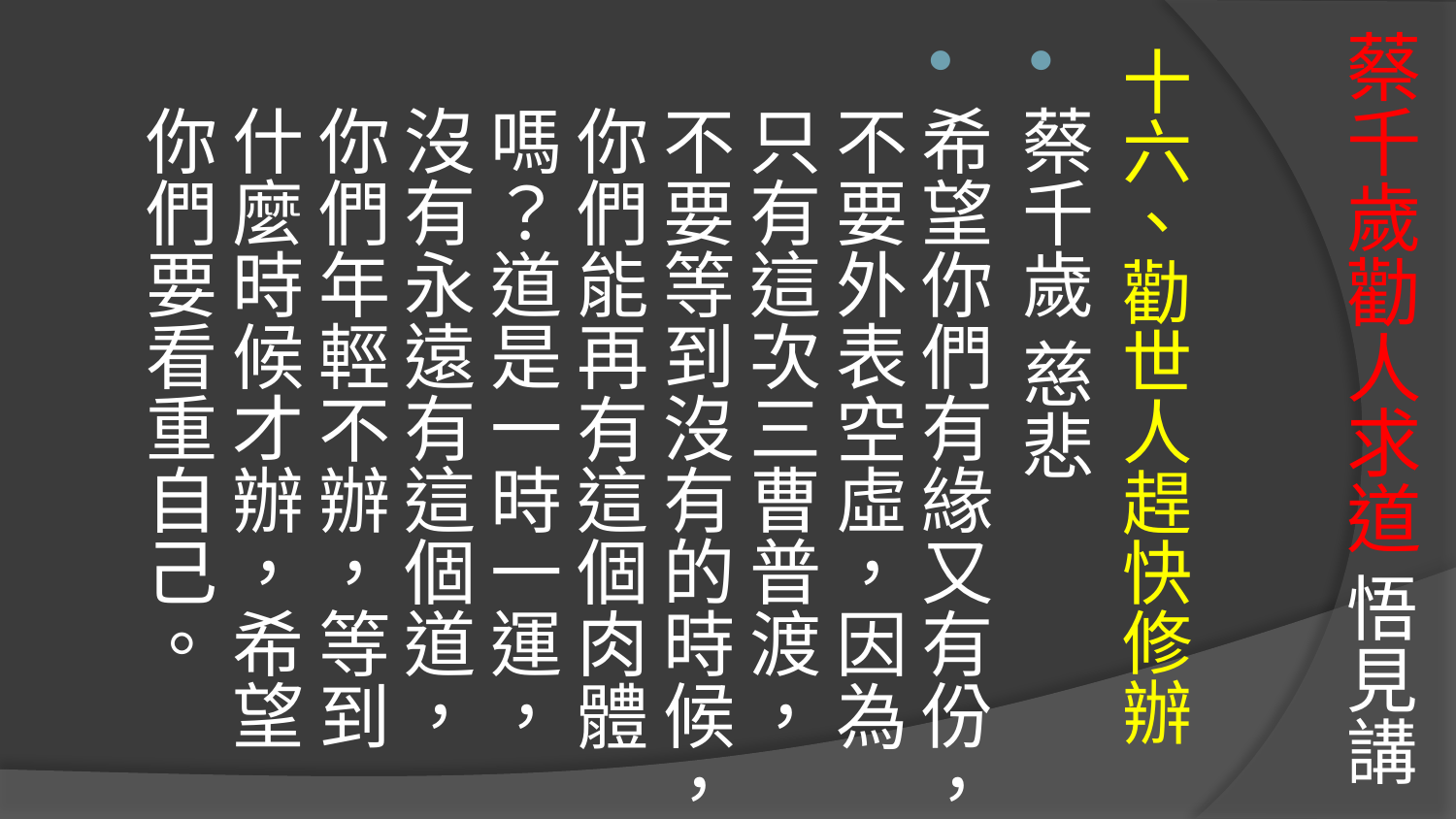

# 蔡千歲勸人求道 悟見講
十六、勸世人趕快修辦
蔡千歲 慈悲
希望你們有緣又有份，不要外表空虛，因為只有這次三曹普渡，不要等到沒有的時候，你們能再有這個肉體嗎？道是一時一運，沒有永遠有這個道，你們年輕不辦，等到什麼時候才辦，希望你們要看重自己。